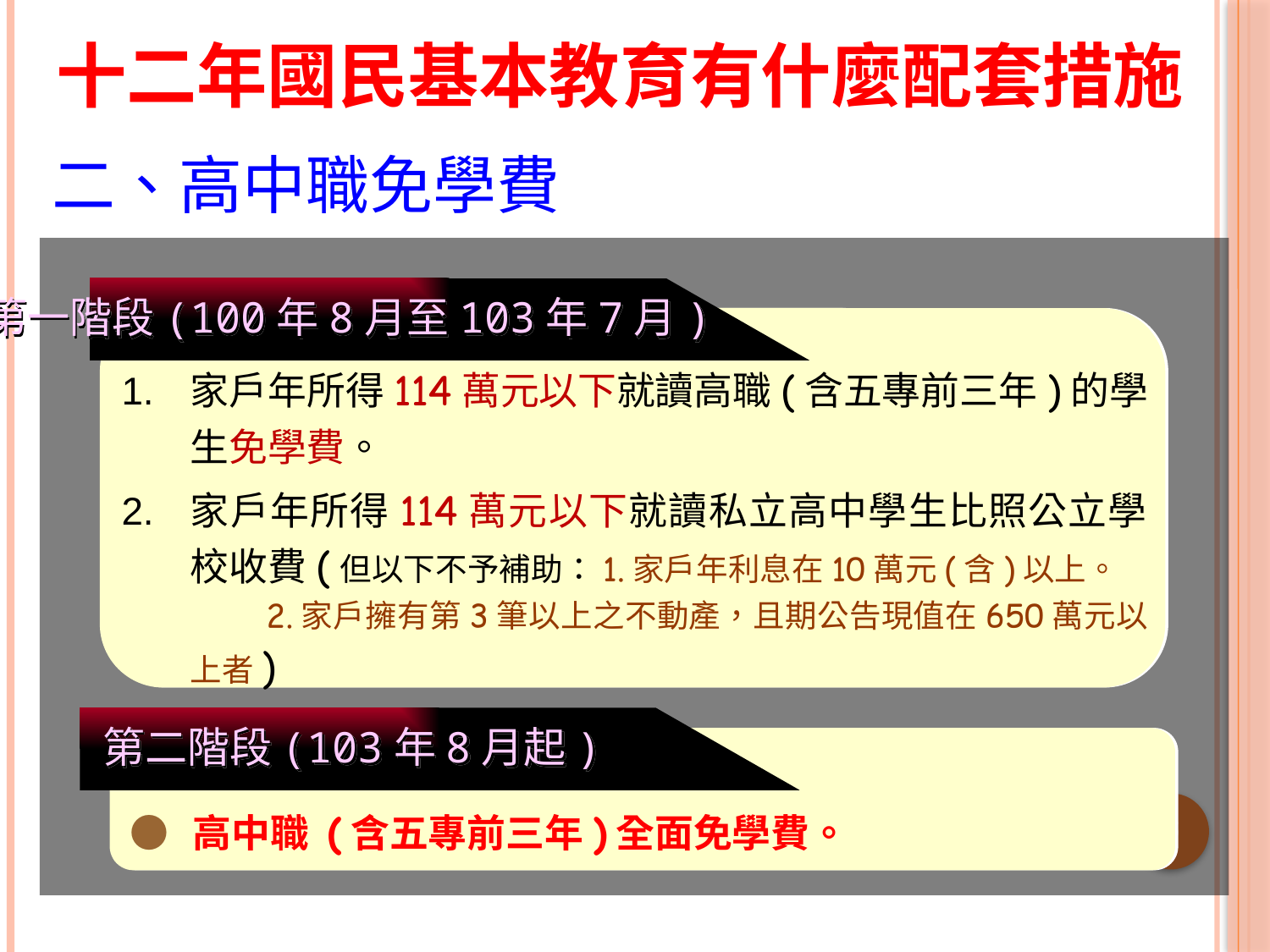

十二年國民基本教育有什麼配套措施
二、高中職免學費

第一階段(100年8月至103年7月)

家戶年所得114萬元以下就讀高職(含五專前三年)的學生免學費。
家戶年所得114萬元以下就讀私立高中學生比照公立學校收費(但以下不予補助：1.家戶年利息在10萬元(含)以上。              2.家戶擁有第3筆以上之不動產，且期公告現值在650萬元以上者)

第二階段(103年8月起)

●  高中職 (含五專前三年)全面免學費。
5